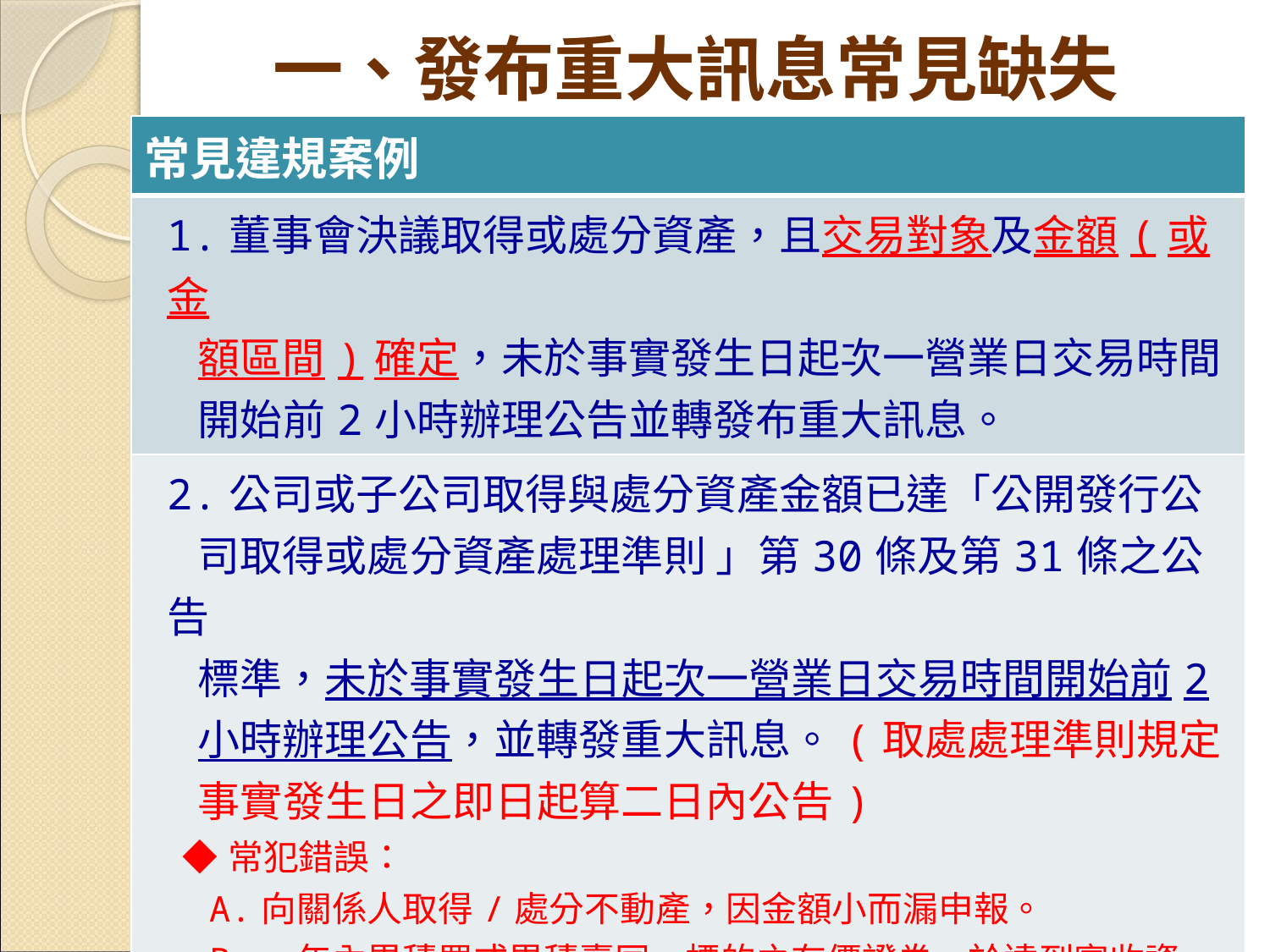

# 一、發布重大訊息常見缺失
| 常見違規案例 |
| --- |
| 1.董事會決議取得或處分資產，且交易對象及金額(或金 額區間)確定，未於事實發生日起次一營業日交易時間 開始前2小時辦理公告並轉發布重大訊息。 |
| 2.公司或子公司取得與處分資產金額已達「公開發行公 司取得或處分資產處理準則 」第30條及第31條之公告 標準，未於事實發生日起次一營業日交易時間開始前2 小時辦理公告，並轉發重大訊息。(取處處理準則規定 事實發生日之即日起算二日內公告) ◆常犯錯誤： A.向關係人取得/處分不動產，因金額小而漏申報。 B.一年內累積買或累積賣同一標的之有價證券，於達到實收資 本額20%或3億元時未申報。 |
50